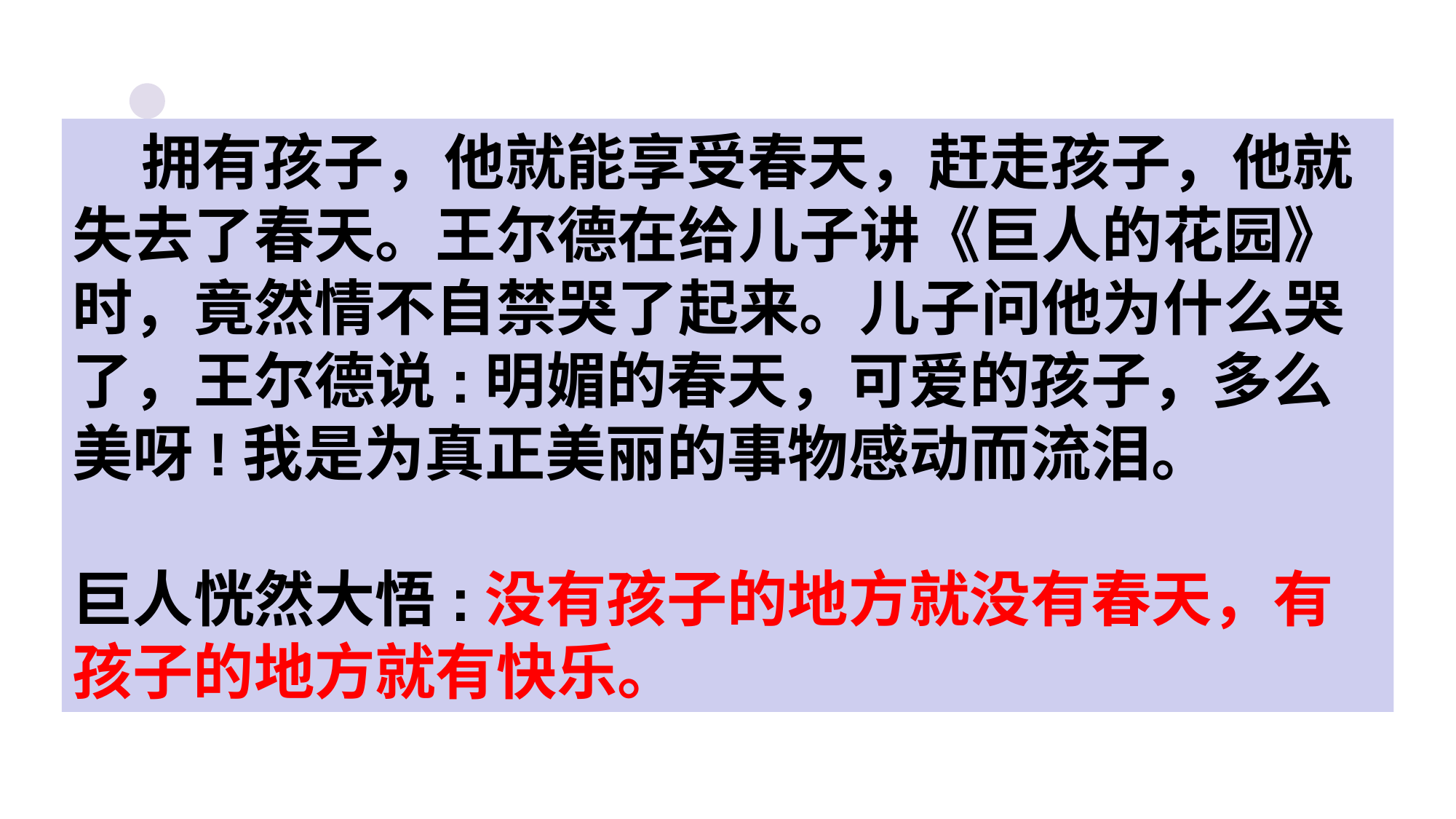

拥有孩子，他就能享受春天，赶走孩子，他就失去了春天。王尔德在给儿子讲《巨人的花园》时，竟然情不自禁哭了起来。儿子问他为什么哭了，王尔德说:明媚的春天，可爱的孩子，多么美呀!我是为真正美丽的事物感动而流泪。

巨人恍然大悟:没有孩子的地方就没有春天，有孩子的地方就有快乐。